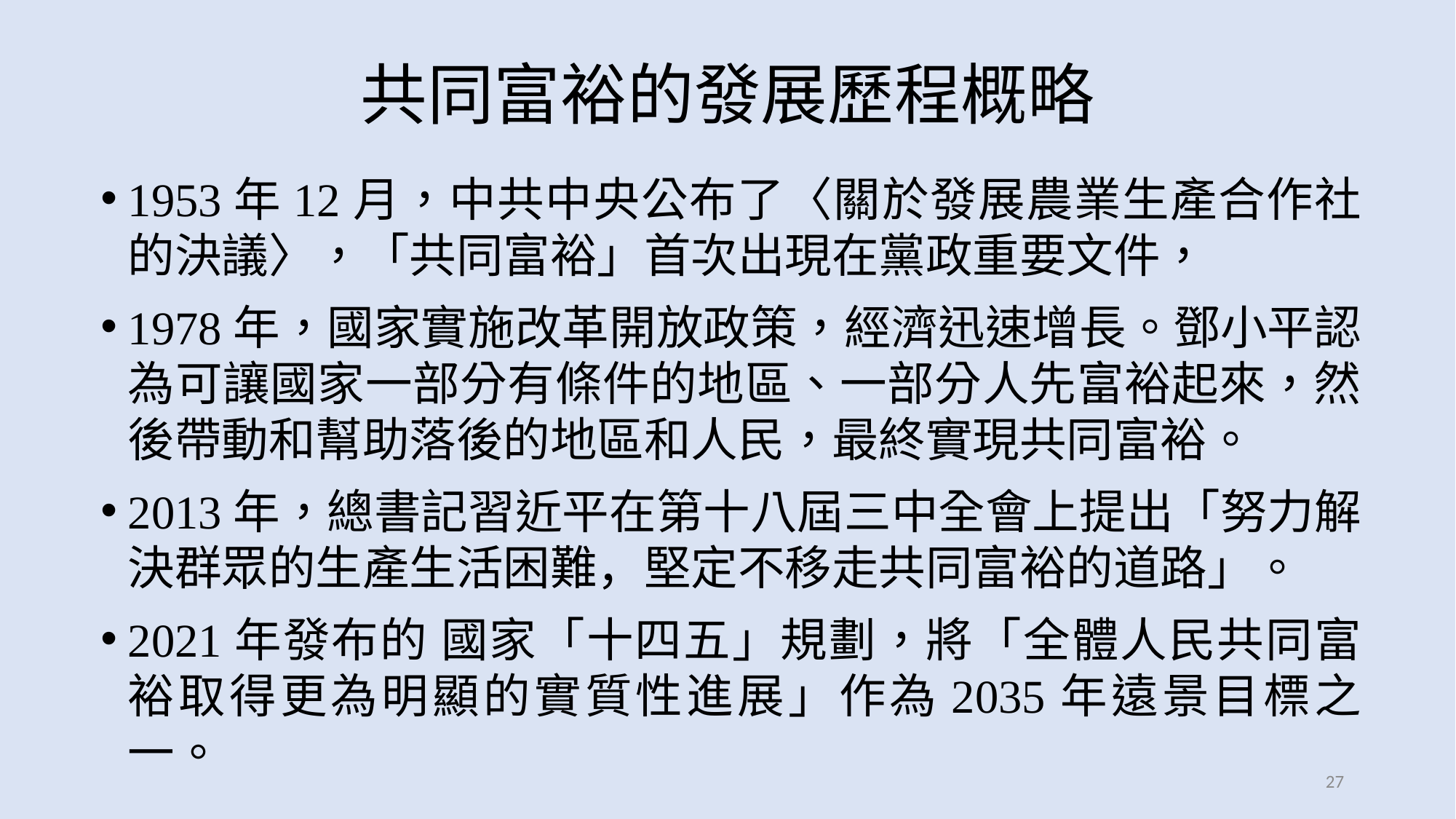

# 共同富裕的發展歷程概略
1953年12月，中共中央公布了〈關於發展農業生產合作社的決議〉，「共同富裕」首次出現在黨政重要文件，
1978年，國家實施改革開放政策，經濟迅速增長。鄧小平認為可讓國家一部分有條件的地區、一部分人先富裕起來，然後帶動和幫助落後的地區和人民，最終實現共同富裕。
2013年，總書記習近平在第十八屆三中全會上提出「努力解決群眾的生產生活困難，堅定不移走共同富裕的道路」。
2021年發布的 國家「十四五」規劃，將「全體人民共同富裕取得更為明顯的實質性進展」作為2035年遠景目標之一。
27